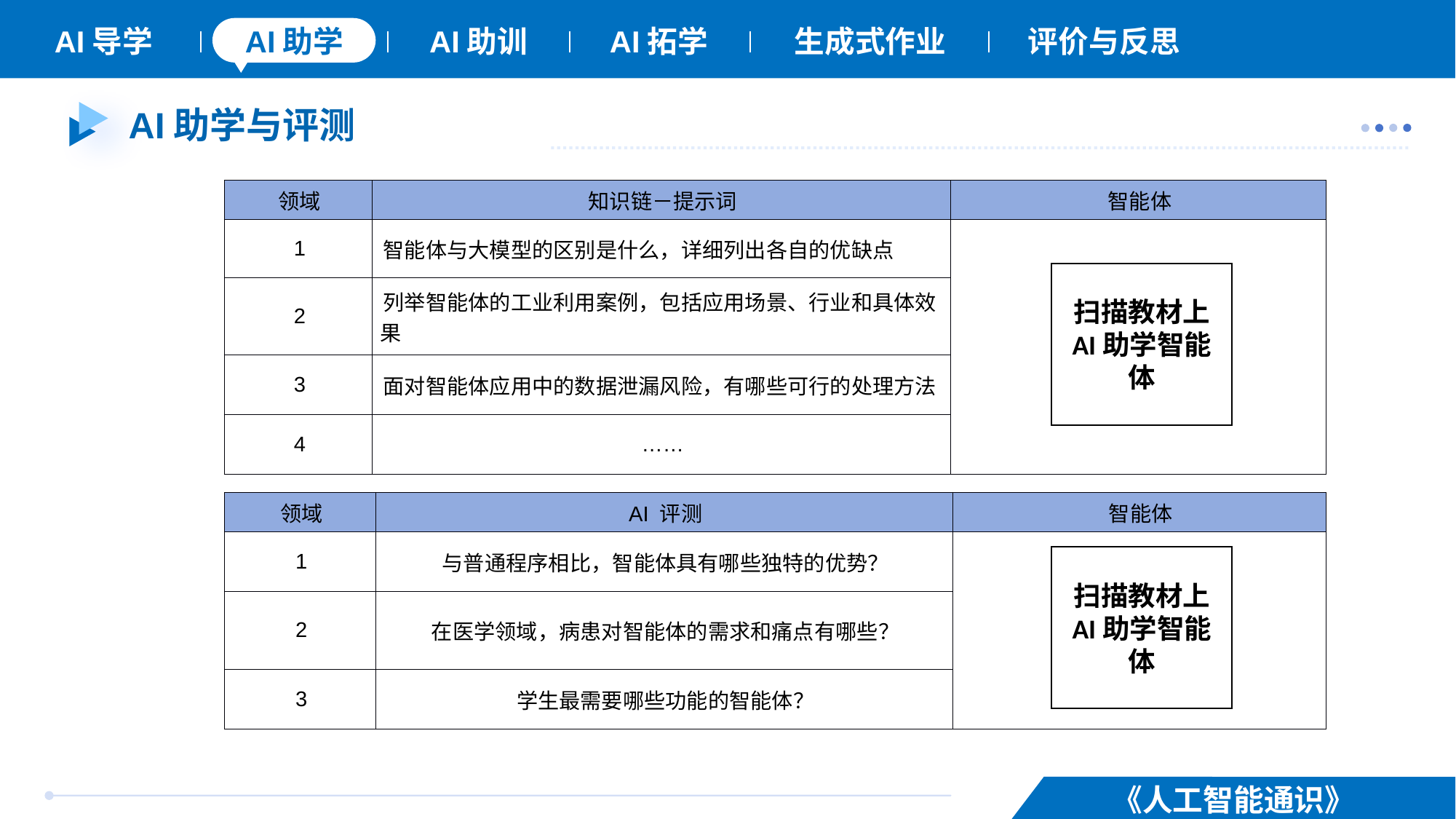

# AI助学与评测
| 领域 | 知识链－提示词 | 智能体 |
| --- | --- | --- |
| 1 | 智能体与大模型的区别是什么，详细列出各自的优缺点 |  |
| 2 | 列举智能体的工业利用案例，包括应用场景、行业和具体效果 |  |
| 3 | 面对智能体应用中的数据泄漏风险，有哪些可行的处理方法 |  |
| 4 | …… |  |
扫描教材上
AI助学智能体
| 领域 | AI 评测 | 智能体 |
| --- | --- | --- |
| 1 | 与普通程序相比，智能体具有哪些独特的优势？ |  |
| 2 | 在医学领域，病患对智能体的需求和痛点有哪些？ |  |
| 3 | 学生最需要哪些功能的智能体？ |  |
扫描教材上
AI助学智能体